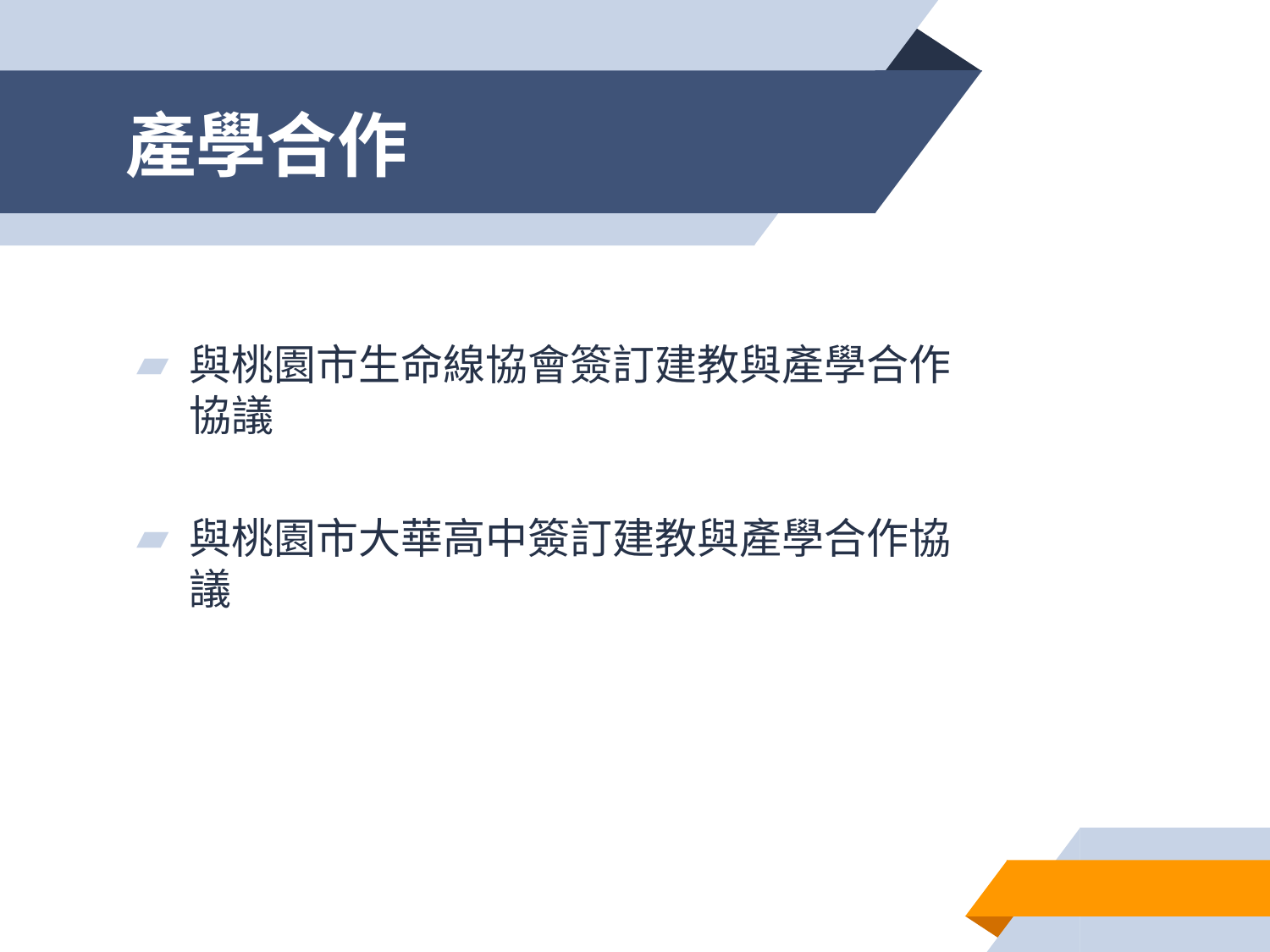

# 產學合作
與桃園市生命線協會簽訂建教與產學合作協議

與桃園市大華高中簽訂建教與產學合作協議